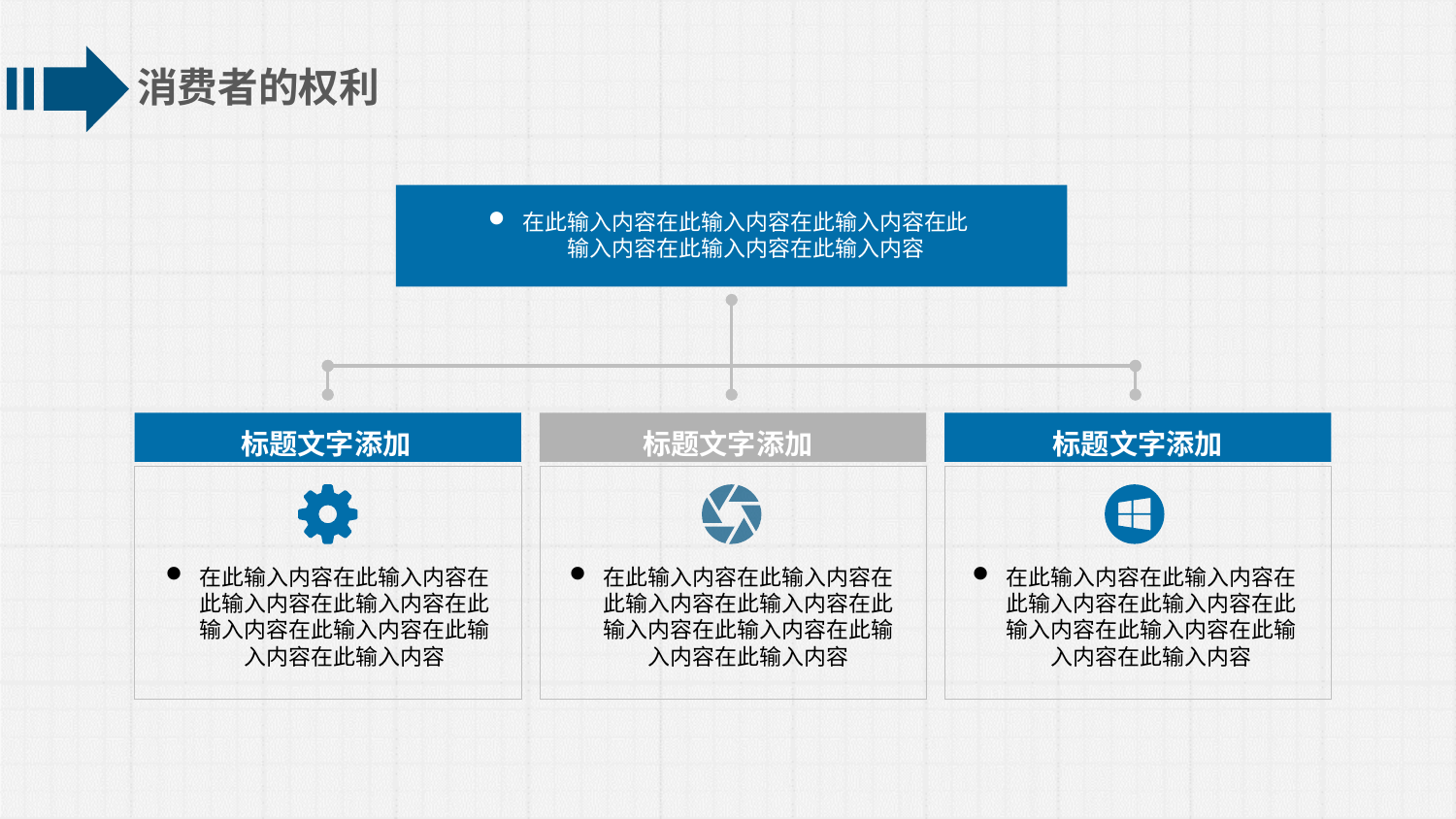

消费者的权利

在此输入内容在此输入内容在此输入内容在此输入内容在此输入内容在此输入内容

标题文字添加
标题文字添加
标题文字添加

在此输入内容在此输入内容在此输入内容在此输入内容在此输入内容在此输入内容在此输入内容在此输入内容
在此输入内容在此输入内容在此输入内容在此输入内容在此输入内容在此输入内容在此输入内容在此输入内容
在此输入内容在此输入内容在此输入内容在此输入内容在此输入内容在此输入内容在此输入内容在此输入内容